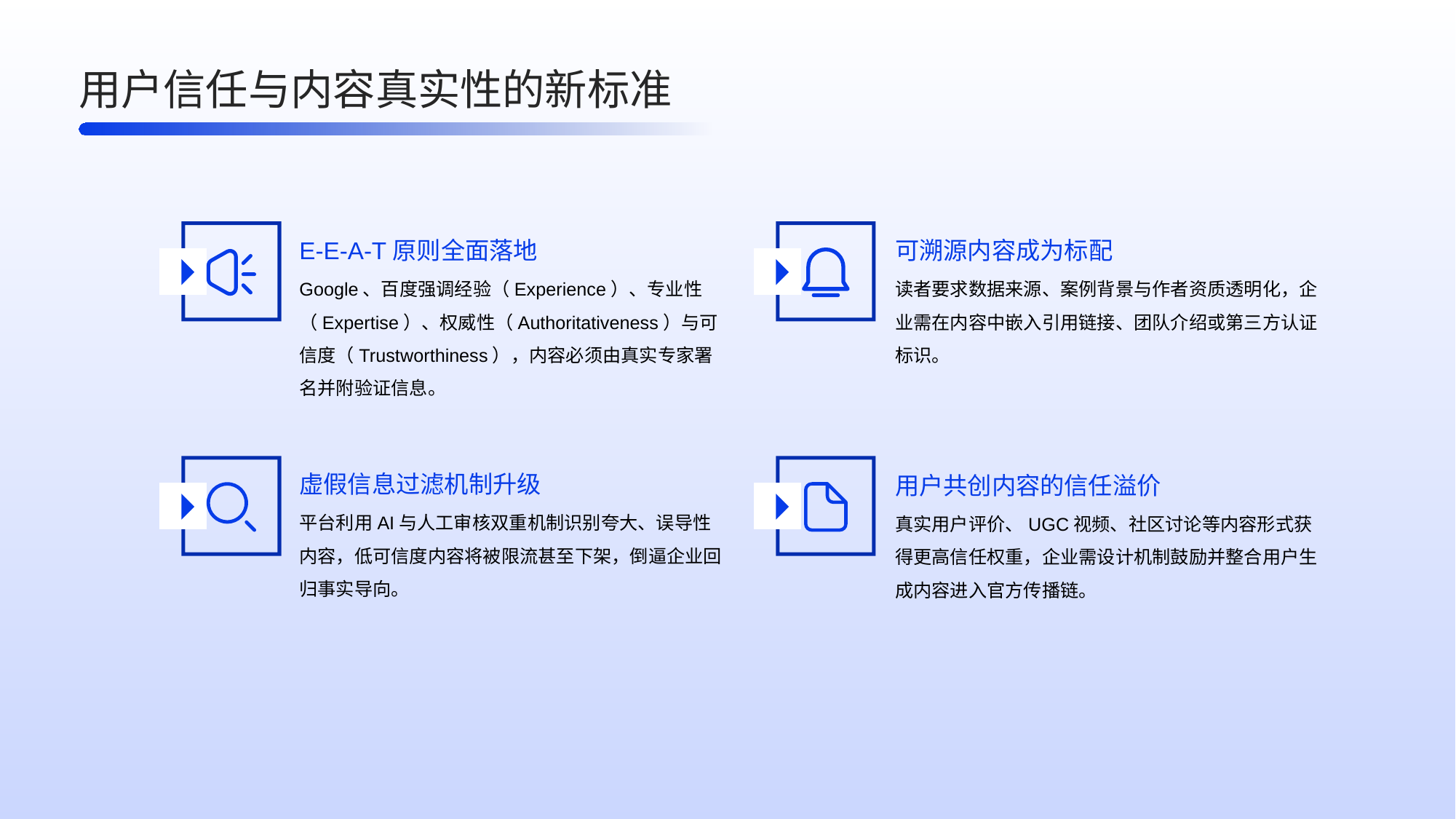

用户信任与内容真实性的新标准

E-E-A-T原则全面落地
可溯源内容成为标配

Google、百度强调经验（Experience）、专业性（Expertise）、权威性（Authoritativeness）与可信度（Trustworthiness），内容必须由真实专家署名并附验证信息。
读者要求数据来源、案例背景与作者资质透明化，企业需在内容中嵌入引用链接、团队介绍或第三方认证标识。
虚假信息过滤机制升级

用户共创内容的信任溢价

平台利用AI与人工审核双重机制识别夸大、误导性内容，低可信度内容将被限流甚至下架，倒逼企业回归事实导向。
真实用户评价、UGC视频、社区讨论等内容形式获得更高信任权重，企业需设计机制鼓励并整合用户生成内容进入官方传播链。